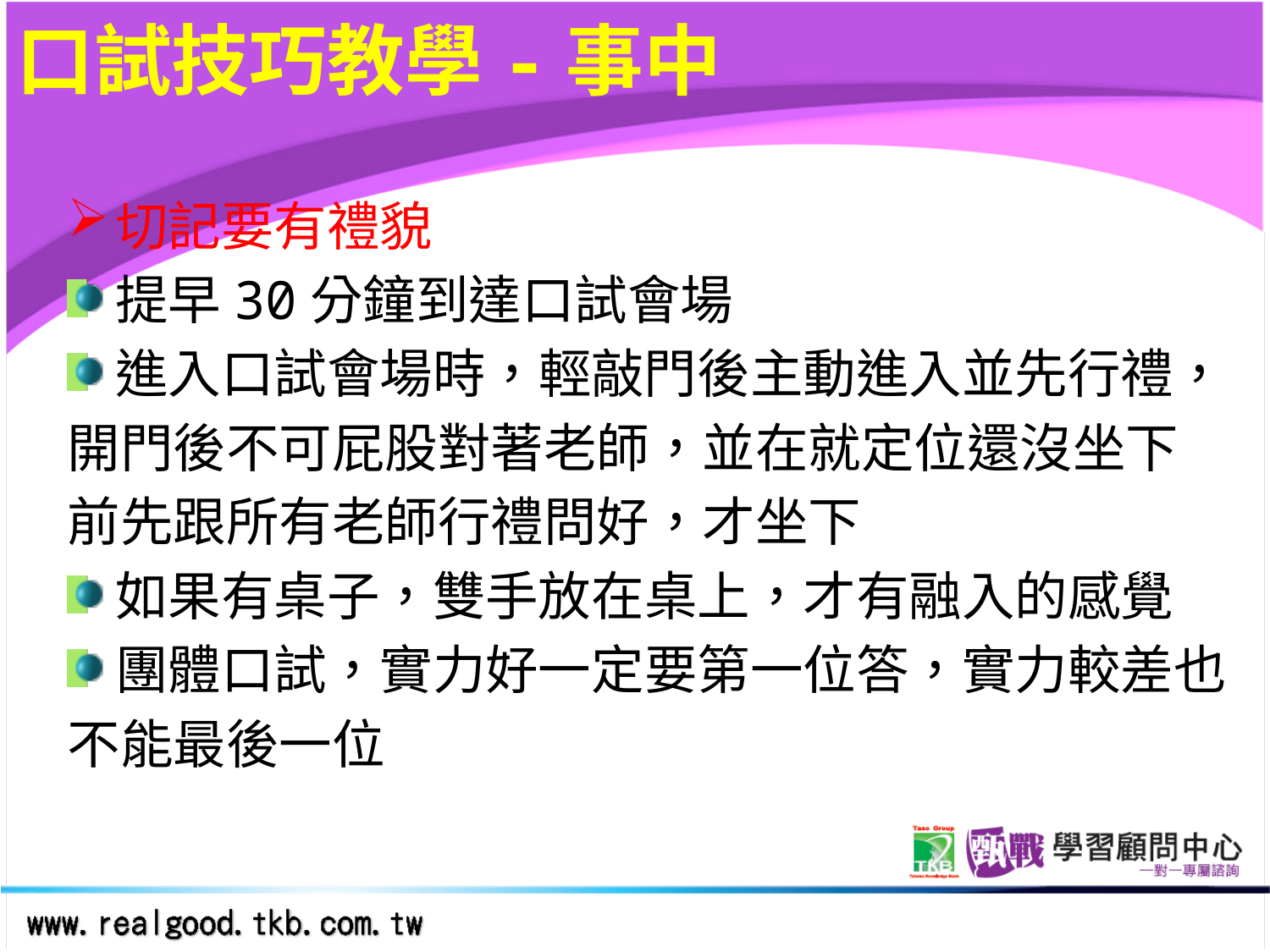

# 口試技巧教學-事中
切記要有禮貌
提早30分鐘到達口試會場
進入口試會場時，輕敲門後主動進入並先行禮，
開門後不可屁股對著老師，並在就定位還沒坐下
前先跟所有老師行禮問好，才坐下
如果有桌子，雙手放在桌上，才有融入的感覺
團體口試，實力好一定要第一位答，實力較差也
不能最後一位